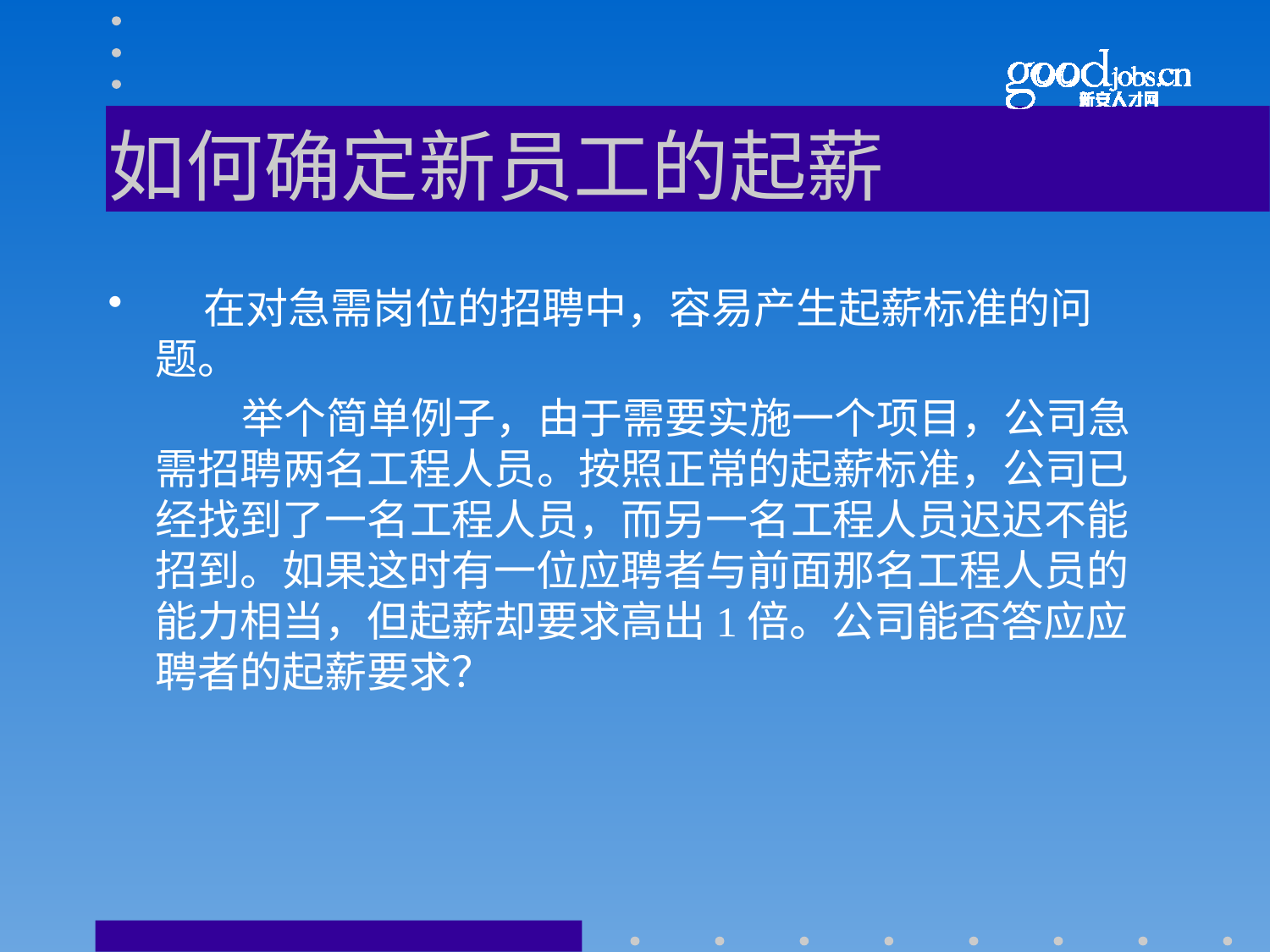

# 如何确定新员工的起薪
    在对急需岗位的招聘中，容易产生起薪标准的问 题。
             举个简单例子，由于需要实施一个项目，公司急需招聘两名工程人员。按照正常的起薪标准，公司已经找到了一名工程人员，而另一名工程人员迟迟不能招到。如果这时有一位应聘者与前面那名工程人员的能力相当，但起薪却要求高出1倍。公司能否答应应聘者的起薪要求？